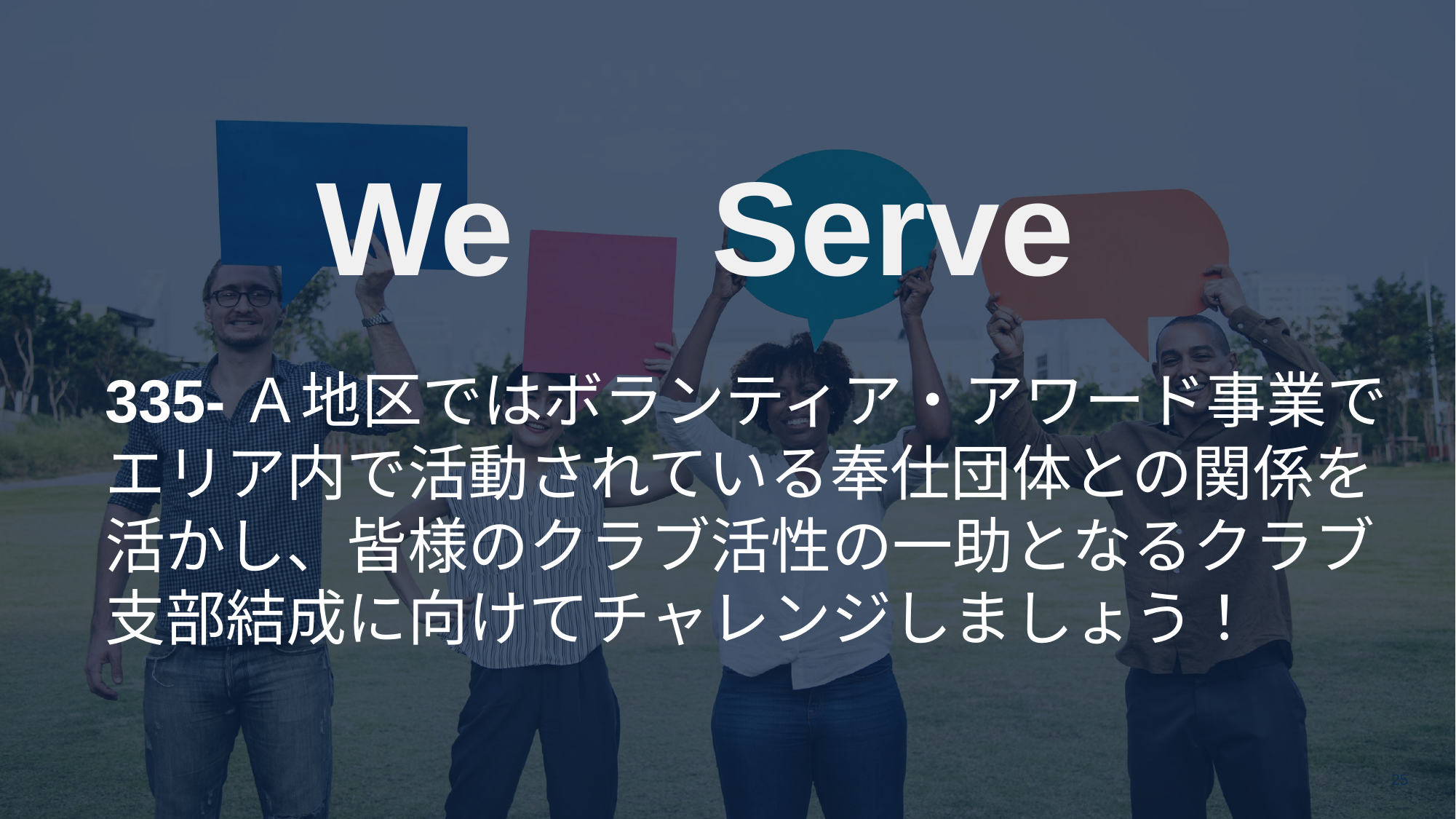

We　Serve
335-Ａ地区ではボランティア・アワード事業でエリア内で活動されている奉仕団体との関係を活かし、皆様のクラブ活性の一助となるクラブ支部結成に向けてチャレンジしましょう！